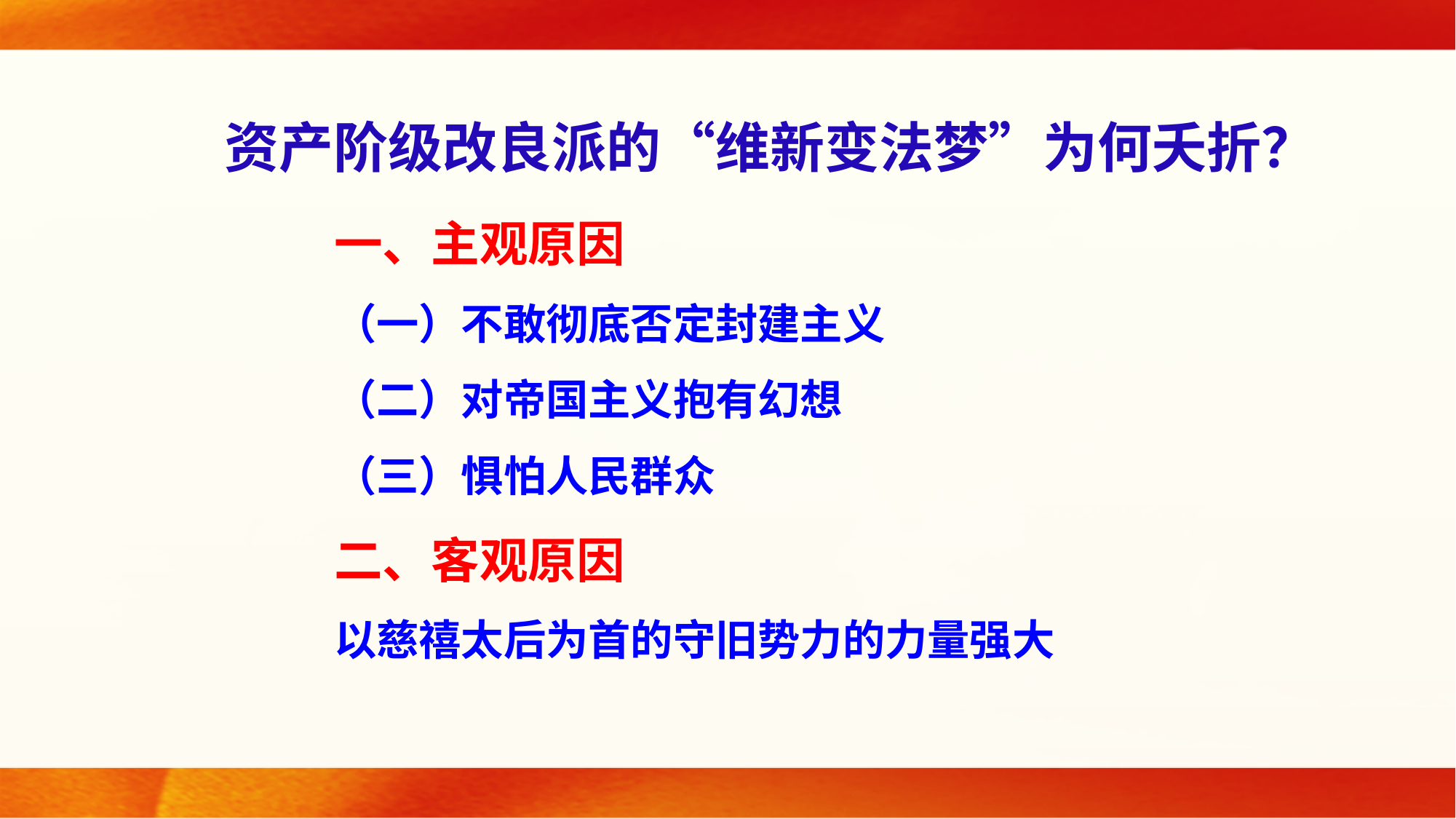

资产阶级改良派的“维新变法梦”为何夭折？
一、主观原因
（一）不敢彻底否定封建主义
（二）对帝国主义抱有幻想
（三）惧怕人民群众
二、客观原因
以慈禧太后为首的守旧势力的力量强大